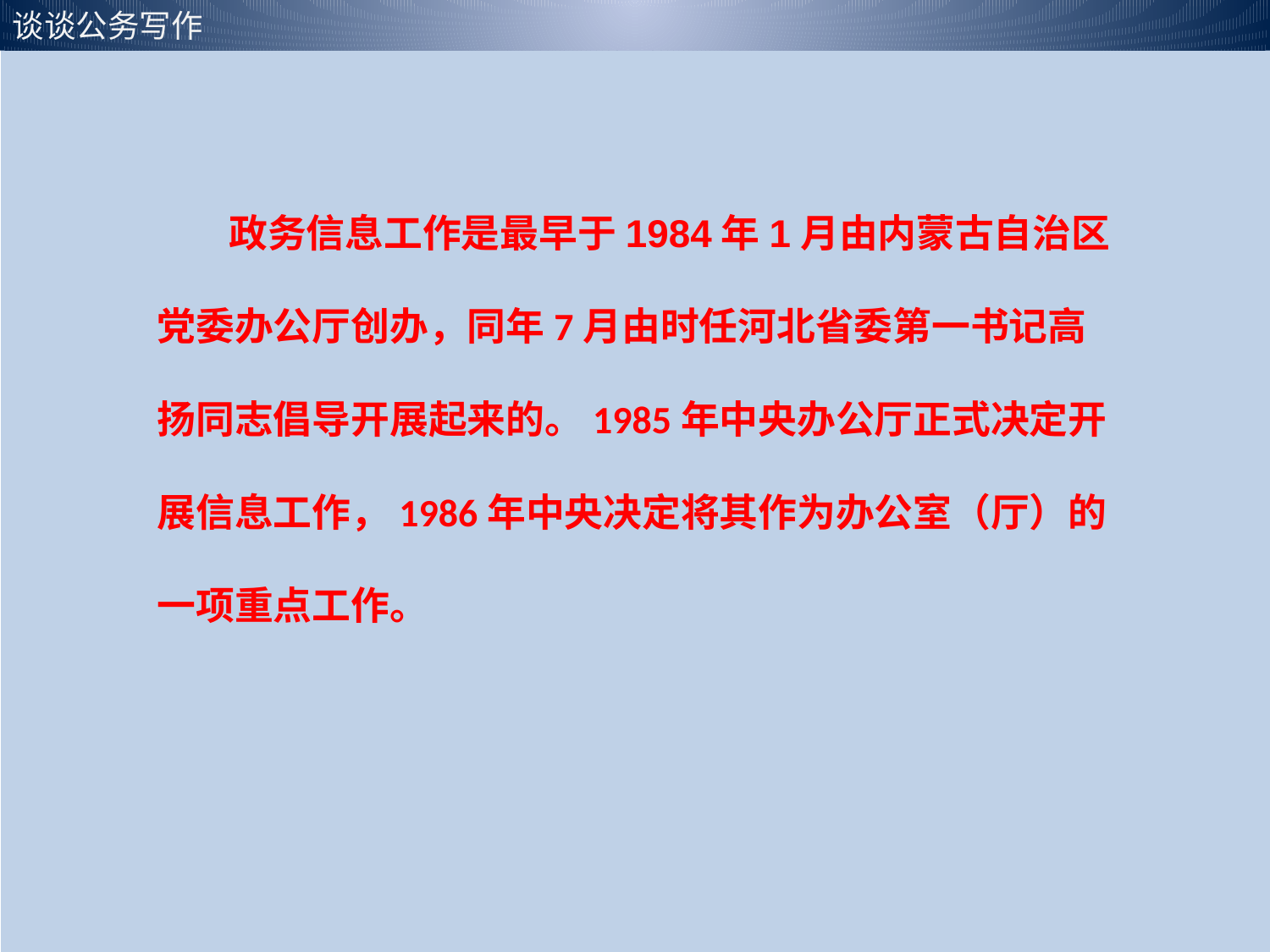

政务信息工作是最早于1984年1月由内蒙古自治区党委办公厅创办，同年7月由时任河北省委第一书记高扬同志倡导开展起来的。1985年中央办公厅正式决定开展信息工作，1986年中央决定将其作为办公室（厅）的一项重点工作。